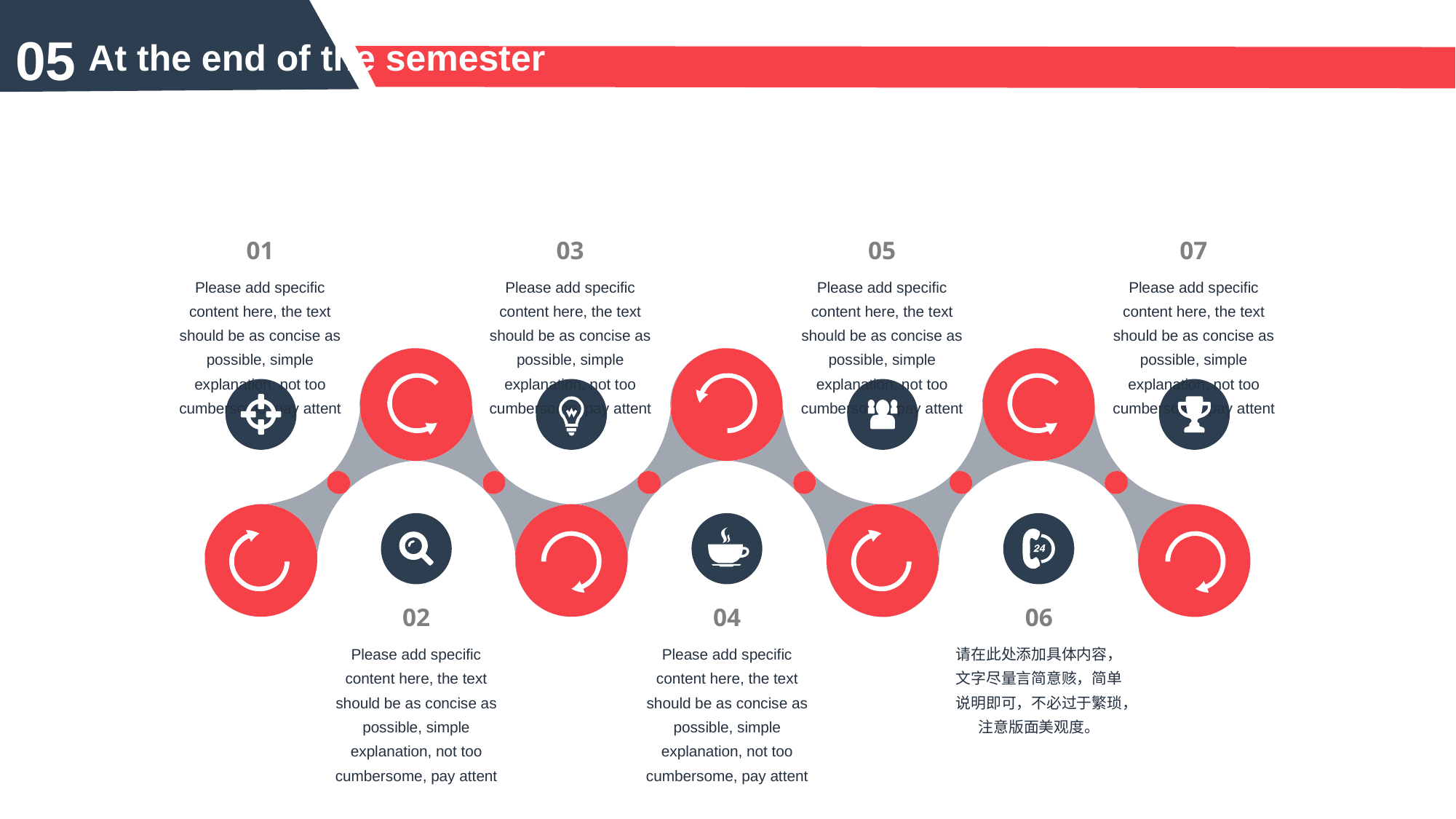

05
At the end of the semester

01
Please add specific content here, the text should be as concise as possible, simple explanation, not too cumbersome, pay attent
03
Please add specific content here, the text should be as concise as possible, simple explanation, not too cumbersome, pay attent
05
Please add specific content here, the text should be as concise as possible, simple explanation, not too cumbersome, pay attent
07
Please add specific content here, the text should be as concise as possible, simple explanation, not too cumbersome, pay attent

02
Please add specific content here, the text should be as concise as possible, simple explanation, not too cumbersome, pay attent
04
Please add specific content here, the text should be as concise as possible, simple explanation, not too cumbersome, pay attent
06
请在此处添加具体内容，文字尽量言简意赅，简单 说明即可，不必过于繁琐，注意版面美观度。